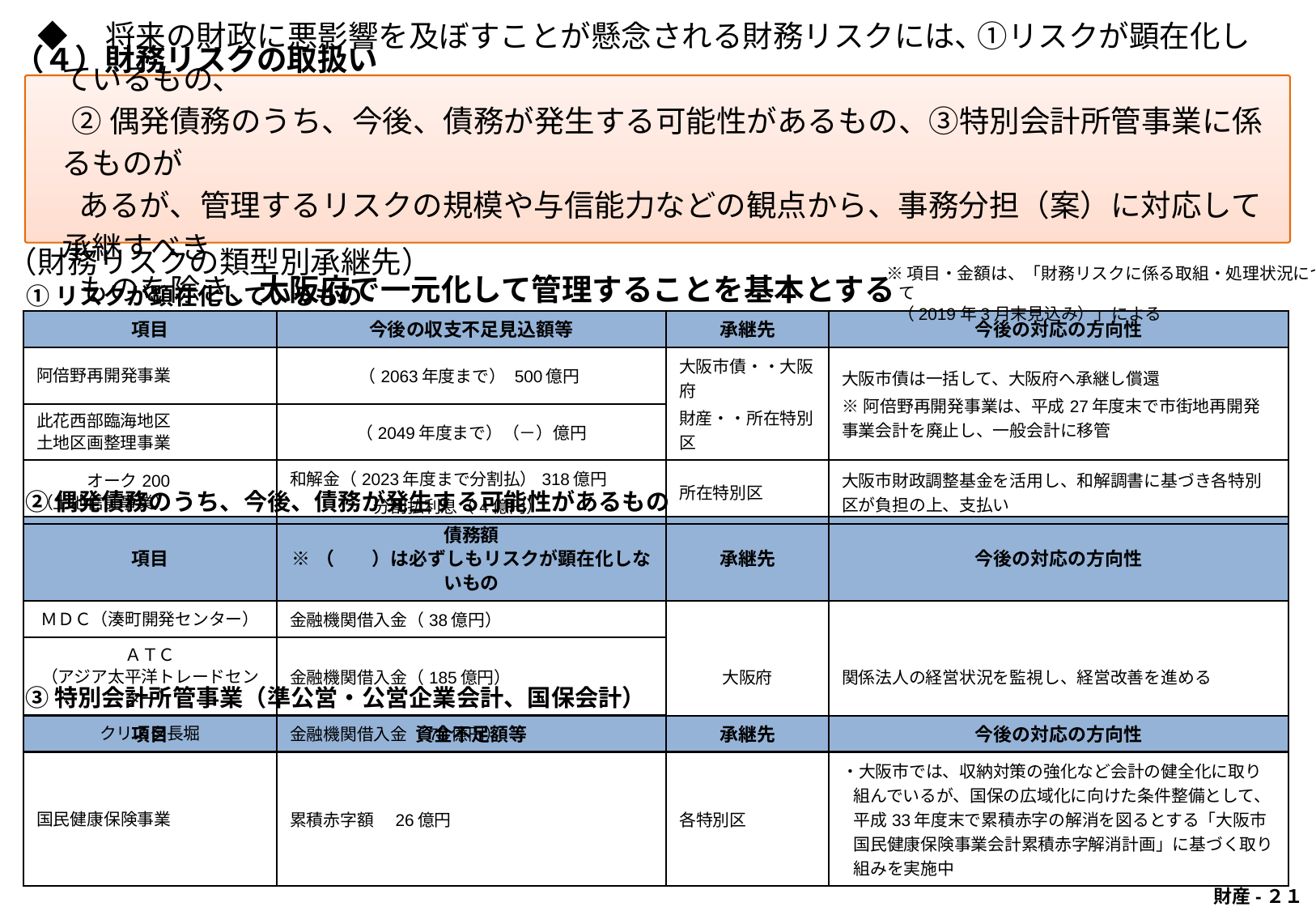

（４）財務リスクの取扱い
◆　将来の財政に悪影響を及ぼすことが懸念される財務リスクには､ ①リスクが顕在化しているもの､
     ②偶発債務のうち、今後、債務が発生する可能性があるもの、③特別会計所管事業に係るものが
     あるが、管理するリスクの規模や与信能力などの観点から、事務分担（案）に対応して承継すべき
     ものを除き、大阪府で一元化して管理することを基本とする

（財務リスクの類型別承継先）
※項目・金額は、「財務リスクに係る取組・処理状況について
  （2019年3月末見込み）」による
①リスクが顕在化しているもの
| 項目 | 今後の収支不足見込額等 | 承継先 | 今後の対応の方向性 |
| --- | --- | --- | --- |
| 阿倍野再開発事業 | （2063年度まで） 500億円 | 大阪市債・・大阪府 財産・・所在特別区 | 大阪市債は一括して、大阪府へ承継し償還 ※阿倍野再開発事業は、平成27年度末で市街地再開発事業会計を廃止し、一般会計に移管 |
| 此花西部臨海地区 土地区画整理事業 | （2049年度まで）（－）億円 |  |  |
| オーク200 （土地信託事業） | 和解金（2023年度まで分割払）318億円 　　　　　分割払利息（4億円） | 所在特別区 | 大阪市財政調整基金を活用し、和解調書に基づき各特別区が負担の上、支払い |
②偶発債務のうち、今後、債務が発生する可能性があるもの
| 項目 | 債務額 ※（　　）は必ずしもリスクが顕在化しないもの | 承継先 | 今後の対応の方向性 |
| --- | --- | --- | --- |
| ＭＤＣ（湊町開発センター） | 金融機関借入金（38億円） | 大阪府 | 関係法人の経営状況を監視し、経営改善を進める |
| ＡＴＣ （アジア太平洋トレードセンター） | 金融機関借入金（185億円） |  |  |
| クリスタ長堀 | 金融機関借入金（70億円） |  |  |
③特別会計所管事業（準公営・公営企業会計、国保会計）
| 項目 | 資金不足額等 | 承継先 | 今後の対応の方向性 |
| --- | --- | --- | --- |
| 国民健康保険事業 | 累積赤字額　26億円 | 各特別区 | ・大阪市では、収納対策の強化など会計の健全化に取り組んでいるが、国保の広域化に向けた条件整備として、平成33年度末で累積赤字の解消を図るとする「大阪市国民健康保険事業会計累積赤字解消計画」に基づく取り組みを実施中 |
財産-２１